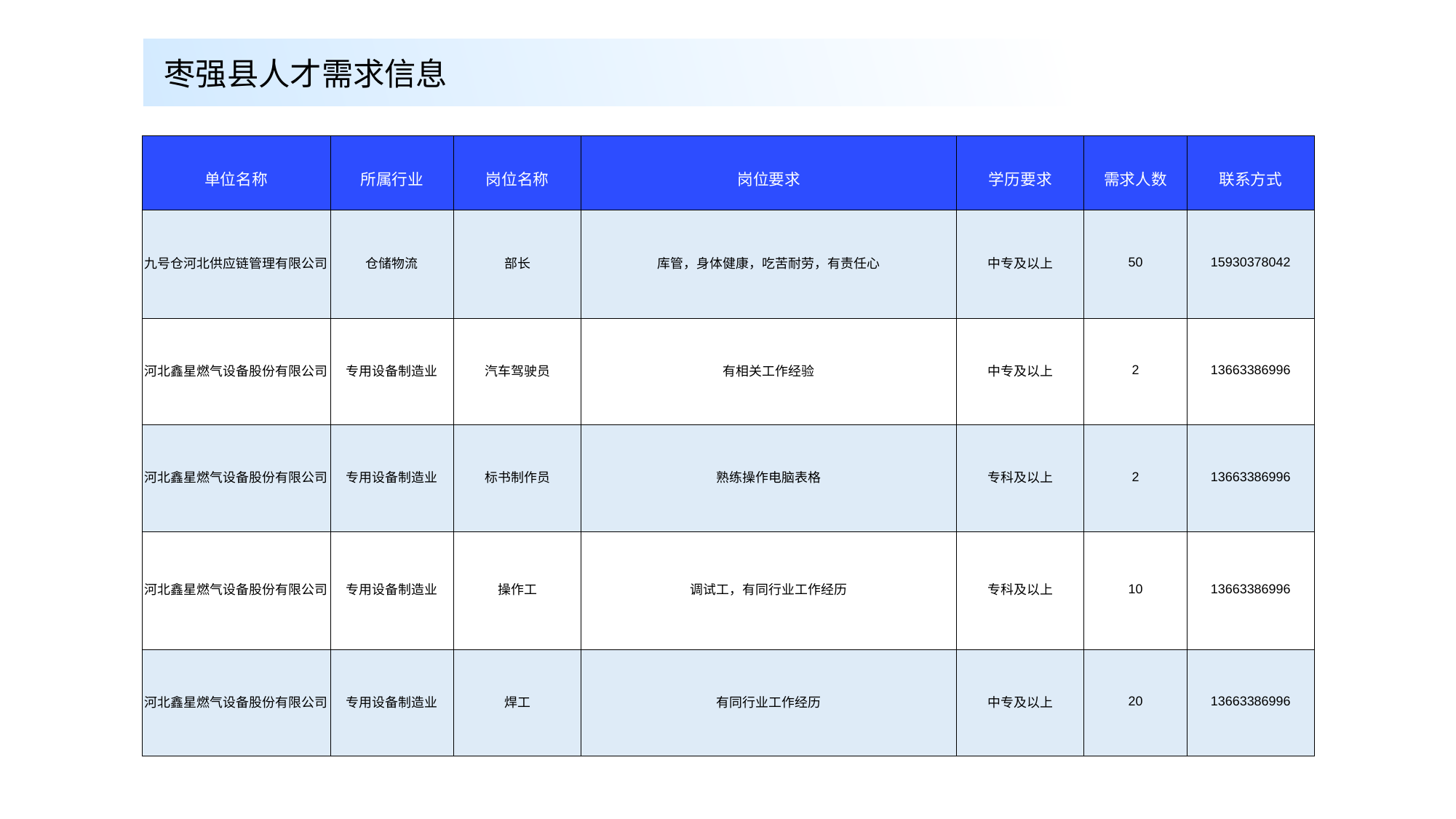

枣强县人才需求信息
| 单位名称 | 所属行业 | 岗位名称 | 岗位要求 | 学历要求 | 需求人数 | 联系方式 |
| --- | --- | --- | --- | --- | --- | --- |
| 九号仓河北供应链管理有限公司 | 仓储物流 | 部长 | 库管，身体健康，吃苦耐劳，有责任心 | 中专及以上 | 50 | 15930378042 |
| 河北鑫星燃气设备股份有限公司 | 专用设备制造业 | 汽车驾驶员 | 有相关工作经验 | 中专及以上 | 2 | 13663386996 |
| 河北鑫星燃气设备股份有限公司 | 专用设备制造业 | 标书制作员 | 熟练操作电脑表格 | 专科及以上 | 2 | 13663386996 |
| 河北鑫星燃气设备股份有限公司 | 专用设备制造业 | 操作工 | 调试工，有同行业工作经历 | 专科及以上 | 10 | 13663386996 |
| 河北鑫星燃气设备股份有限公司 | 专用设备制造业 | 焊工 | 有同行业工作经历 | 中专及以上 | 20 | 13663386996 |
19